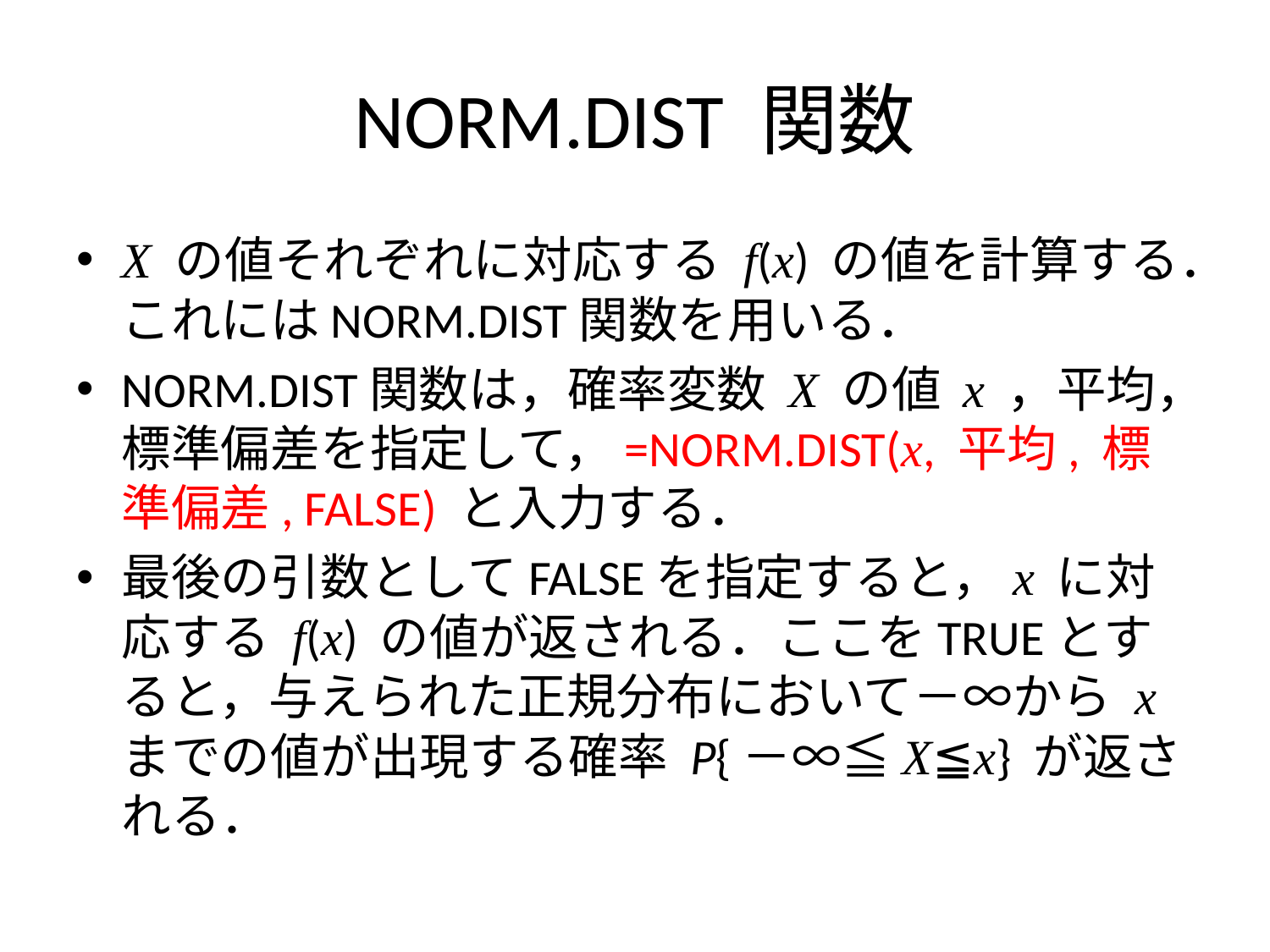

# NORM.DIST 関数
X の値それぞれに対応する f(x) の値を計算する．これにはNORM.DIST関数を用いる．
NORM.DIST関数は，確率変数 X の値 x ，平均，標準偏差を指定して，=NORM.DIST(x, 平均, 標準偏差, FALSE) と入力する．
最後の引数としてFALSEを指定すると，x に対応する f(x) の値が返される．ここをTRUEとすると，与えられた正規分布において－∞から x までの値が出現する確率 P{－∞≦X≦x} が返される．